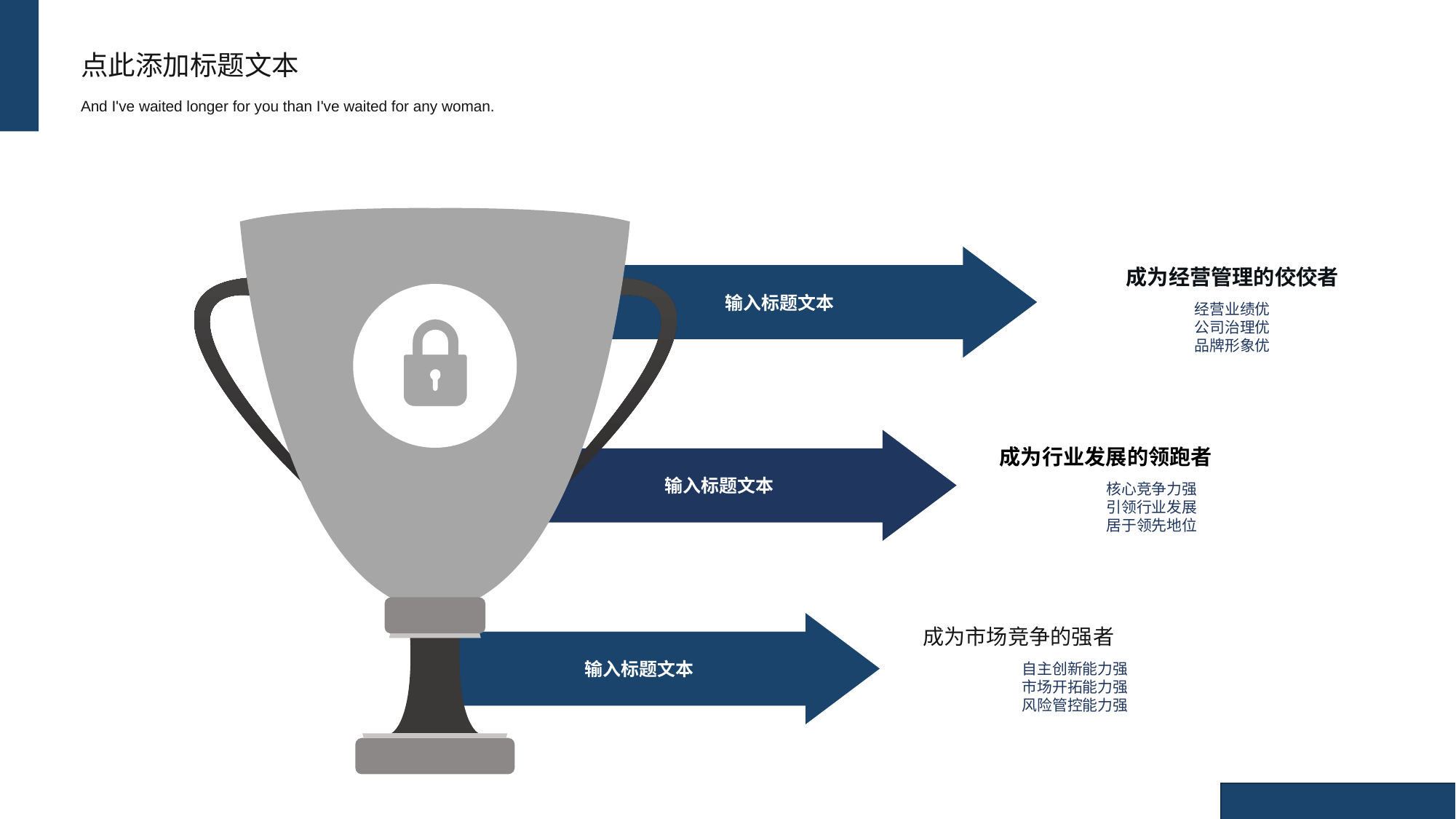

点此添加标题文本
And I've waited longer for you than I've waited for any woman.

输入标题文本
成为经营管理的佼佼者
经营业绩优
公司治理优
品牌形象优
输入标题文本
成为行业发展的领跑者
核心竞争力强
引领行业发展
居于领先地位
输入标题文本
成为市场竞争的强者
自主创新能力强
市场开拓能力强
风险管控能力强